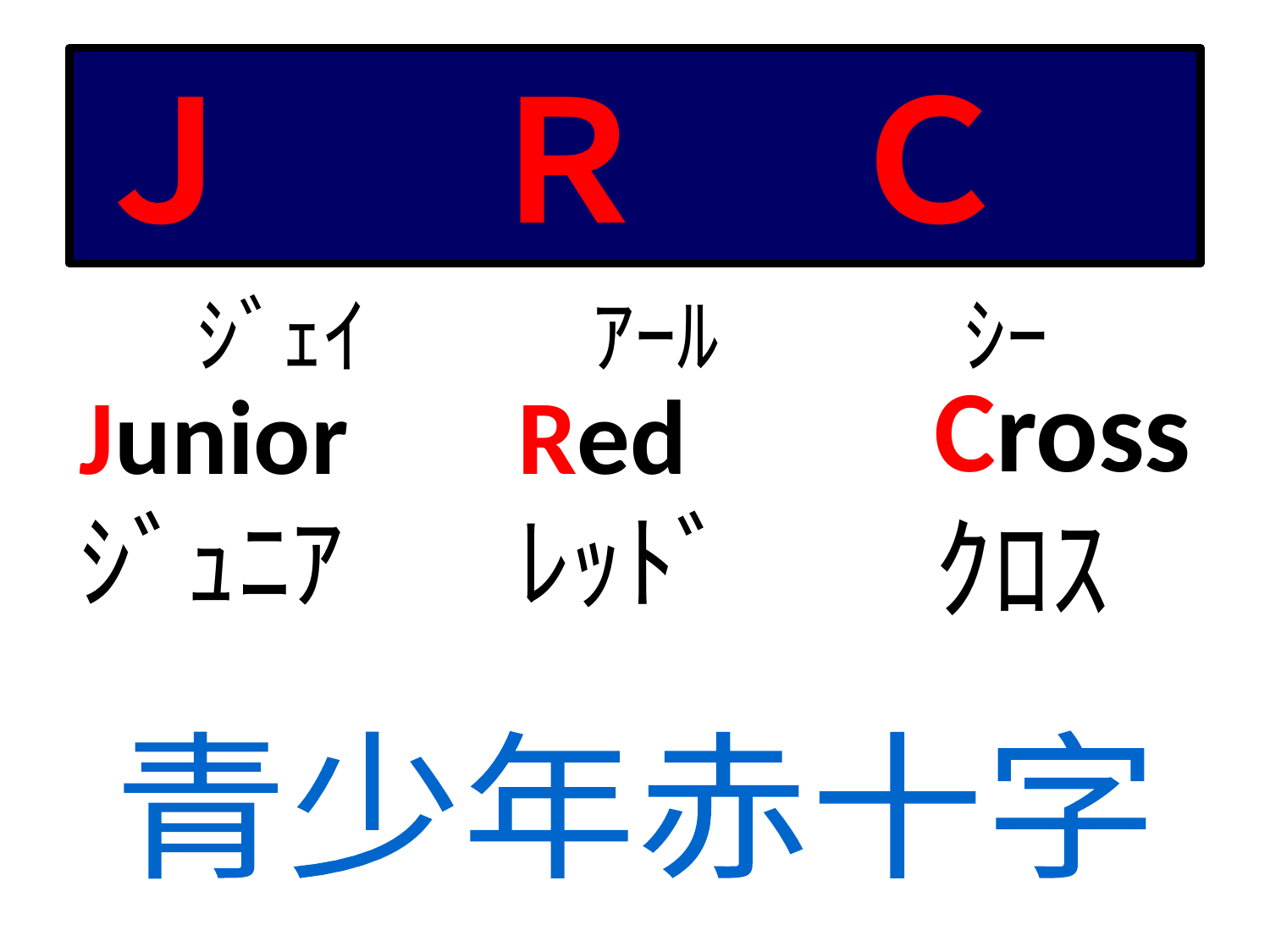

Ｊ      Ｒ     Ｃ
ｼﾞｪｲ   　　ｱｰﾙ   　　 ｼｰ
Cross
ｸﾛｽ
Juniorｼﾞｭﾆｱ

Red
ﾚｯﾄﾞ
青少年赤十字